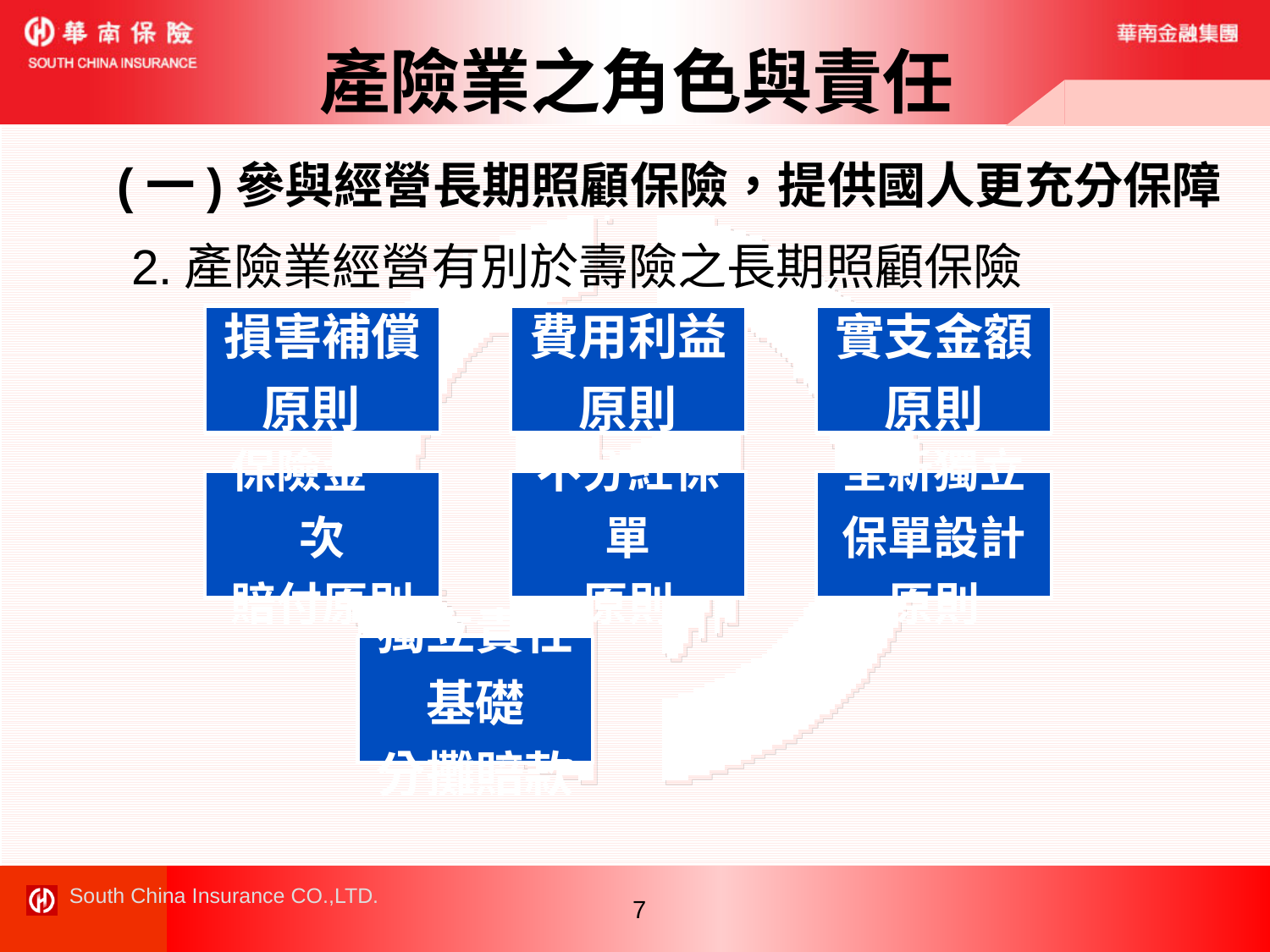

# 產險業之角色與責任
(一)參與經營長期照顧保險，提供國人更充分保障
 2.產險業經營有別於壽險之長期照顧保險

實支金額原則
保險金一次
賠付原則
不分紅保單
原則
全新獨立保單設計原則
獨立責任基礎
分攤賠款
7